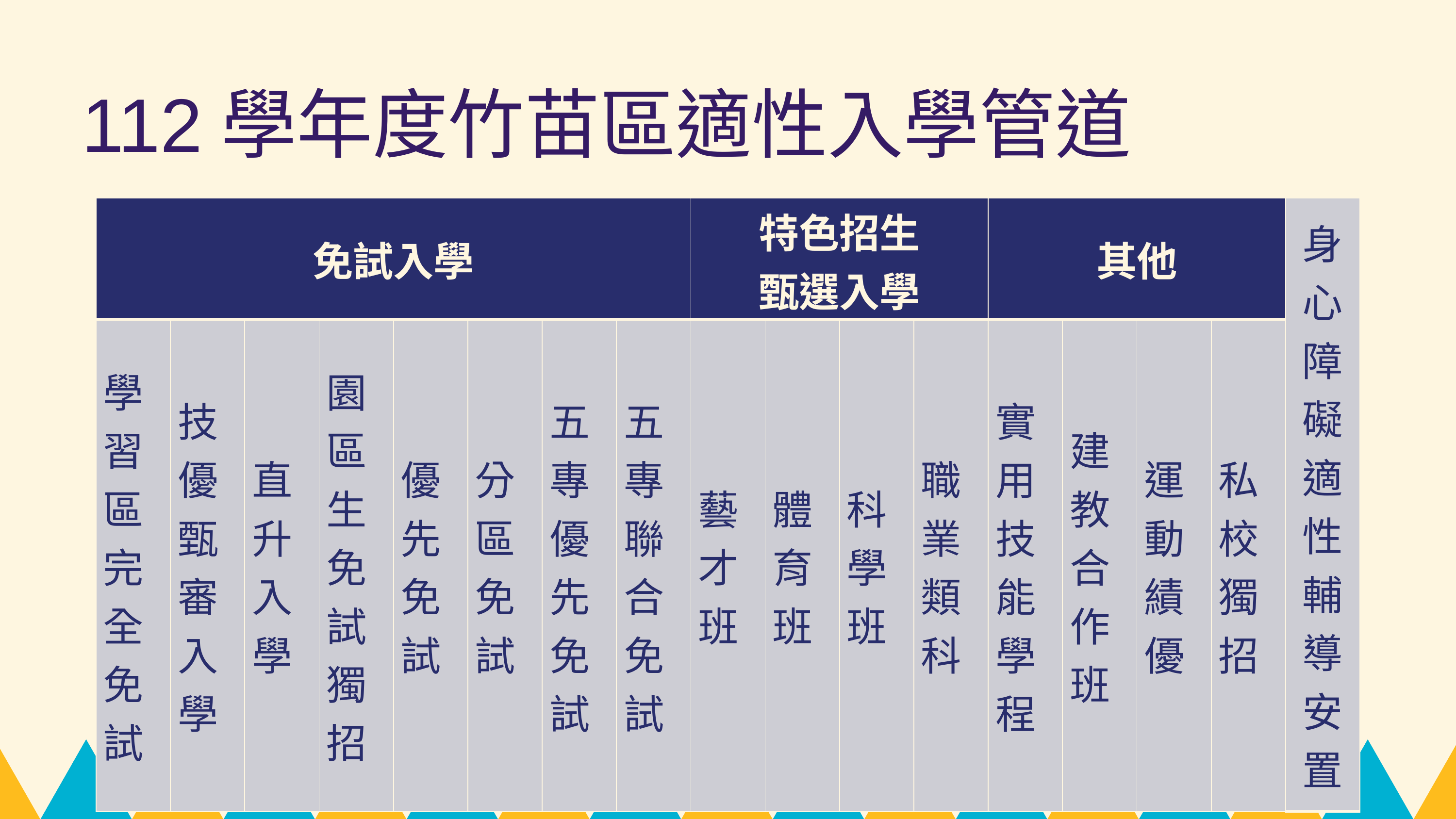

112學年度竹苗區適性入學管道

| 免試入學 |  |  |  |  |  |  |  | 特色招生 甄選入學 |  |  |  | 其他 |  |  |  | 身心障礙適性輔導安置 |
| --- | --- | --- | --- | --- | --- | --- | --- | --- | --- | --- | --- | --- | --- | --- | --- | --- |
| 學習區完全免試 | 技優甄審入學 | 直升入學 | 園區生免試獨招 | 優先免試 | 分區免試 | 五專優先免試 | 五專聯合免試 | 藝才班 | 體育班 | 科學班 | 職業類科 | 實用技能學程 | 建教合作班 | 運動績優 | 私校獨招 |  |